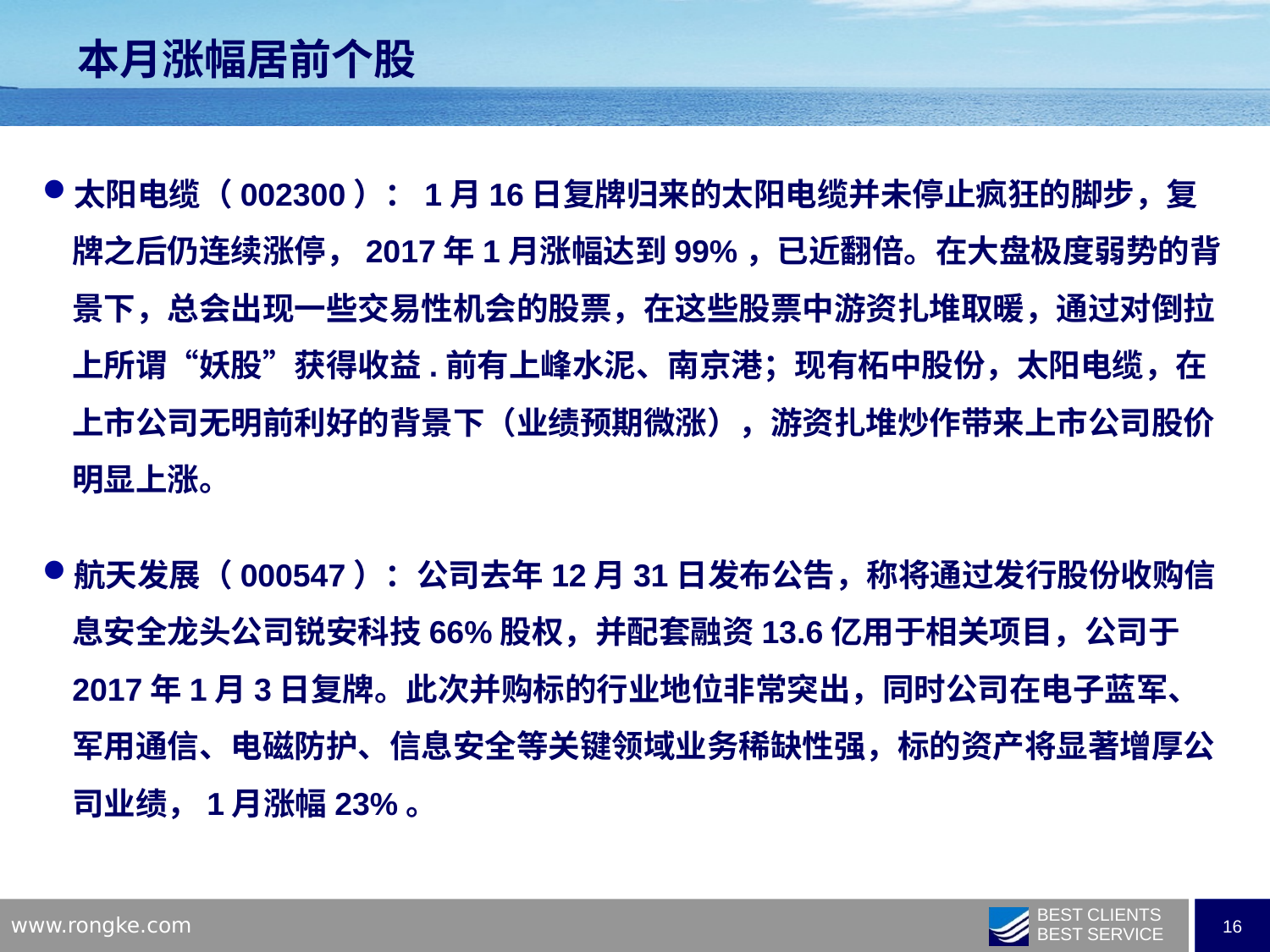

本月涨幅居前个股
太阳电缆（002300）：1月16日复牌归来的太阳电缆并未停止疯狂的脚步，复牌之后仍连续涨停，2017年1月涨幅达到99%，已近翻倍。在大盘极度弱势的背景下，总会出现一些交易性机会的股票，在这些股票中游资扎堆取暖，通过对倒拉上所谓“妖股”获得收益.前有上峰水泥、南京港；现有柘中股份，太阳电缆，在上市公司无明前利好的背景下（业绩预期微涨），游资扎堆炒作带来上市公司股价明显上涨。
航天发展（000547）：公司去年12月31日发布公告，称将通过发行股份收购信息安全龙头公司锐安科技66%股权，并配套融资13.6亿用于相关项目，公司于2017年1月3日复牌。此次并购标的行业地位非常突出，同时公司在电子蓝军、军用通信、电磁防护、信息安全等关键领域业务稀缺性强，标的资产将显著增厚公司业绩，1月涨幅23%。